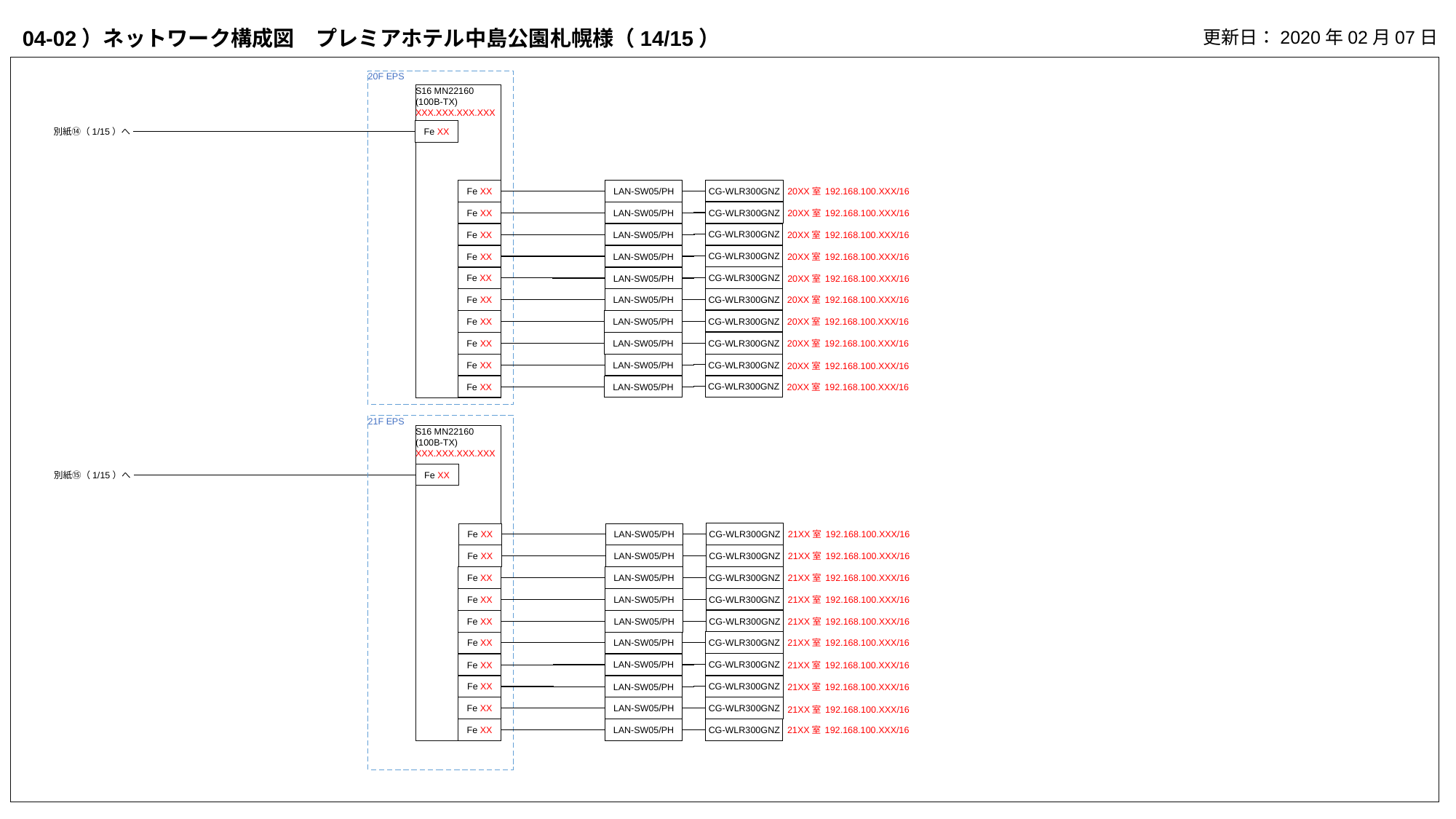

更新日：2020年02月07日
04-02）ネットワーク構成図　プレミアホテル中島公園札幌様（14/15）

20F EPS
S16 MN22160
(100B-TX)
XXX.XXX.XXX.XXX

Fe XX
別紙⑭（1/15）へ
CG-WLR300GNZ
Fe XX
LAN-SW05/PH
20XX室 192.168.100.XXX/16
CG-WLR300GNZ
Fe XX
LAN-SW05/PH
20XX室 192.168.100.XXX/16
CG-WLR300GNZ
Fe XX
LAN-SW05/PH
20XX室 192.168.100.XXX/16
CG-WLR300GNZ
Fe XX
LAN-SW05/PH
20XX室 192.168.100.XXX/16
CG-WLR300GNZ
Fe XX
LAN-SW05/PH
20XX室 192.168.100.XXX/16
CG-WLR300GNZ
LAN-SW05/PH
Fe XX
20XX室 192.168.100.XXX/16
CG-WLR300GNZ
LAN-SW05/PH
20XX室 192.168.100.XXX/16
Fe XX
CG-WLR300GNZ
Fe XX
LAN-SW05/PH
20XX室 192.168.100.XXX/16
CG-WLR300GNZ
LAN-SW05/PH
Fe XX
20XX室 192.168.100.XXX/16
CG-WLR300GNZ
LAN-SW05/PH
20XX室 192.168.100.XXX/16
Fe XX
21F EPS
S16 MN22160
(100B-TX)
XXX.XXX.XXX.XXX

Fe XX
別紙⑮（1/15）へ
CG-WLR300GNZ
Fe XX
LAN-SW05/PH
21XX室 192.168.100.XXX/16
CG-WLR300GNZ
Fe XX
LAN-SW05/PH
21XX室 192.168.100.XXX/16
CG-WLR300GNZ
Fe XX
LAN-SW05/PH
21XX室 192.168.100.XXX/16
CG-WLR300GNZ
Fe XX
LAN-SW05/PH
21XX室 192.168.100.XXX/16
CG-WLR300GNZ
Fe XX
LAN-SW05/PH
21XX室 192.168.100.XXX/16
CG-WLR300GNZ
LAN-SW05/PH
Fe XX
21XX室 192.168.100.XXX/16
CG-WLR300GNZ
LAN-SW05/PH
21XX室 192.168.100.XXX/16
Fe XX
CG-WLR300GNZ
Fe XX
LAN-SW05/PH
21XX室 192.168.100.XXX/16
CG-WLR300GNZ
LAN-SW05/PH
Fe XX
21XX室 192.168.100.XXX/16
CG-WLR300GNZ
LAN-SW05/PH
21XX室 192.168.100.XXX/16
Fe XX